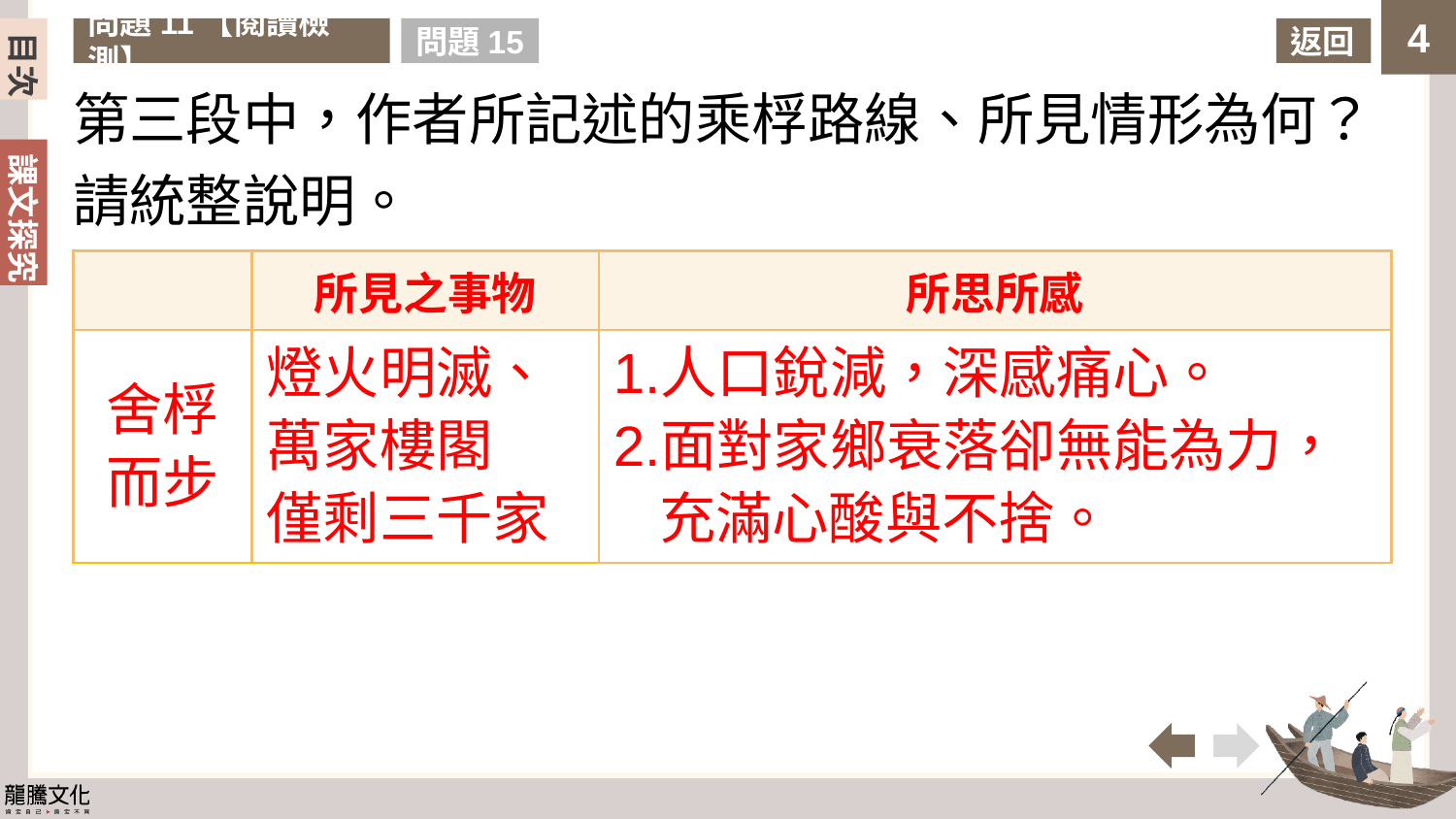

目次
問題11【閱讀檢測】
問題15
返回
第三段中，作者所記述的乘桴路線、所見情形為何？請統整說明。
|  | 所見之事物 | 所思所感 |
| --- | --- | --- |
| 舍桴而步 | 燈火明滅、萬家樓閣 僅剩三千家 | 人口銳減，深感痛心。 面對家鄉衰落卻無能為力，充滿心酸與不捨。 |